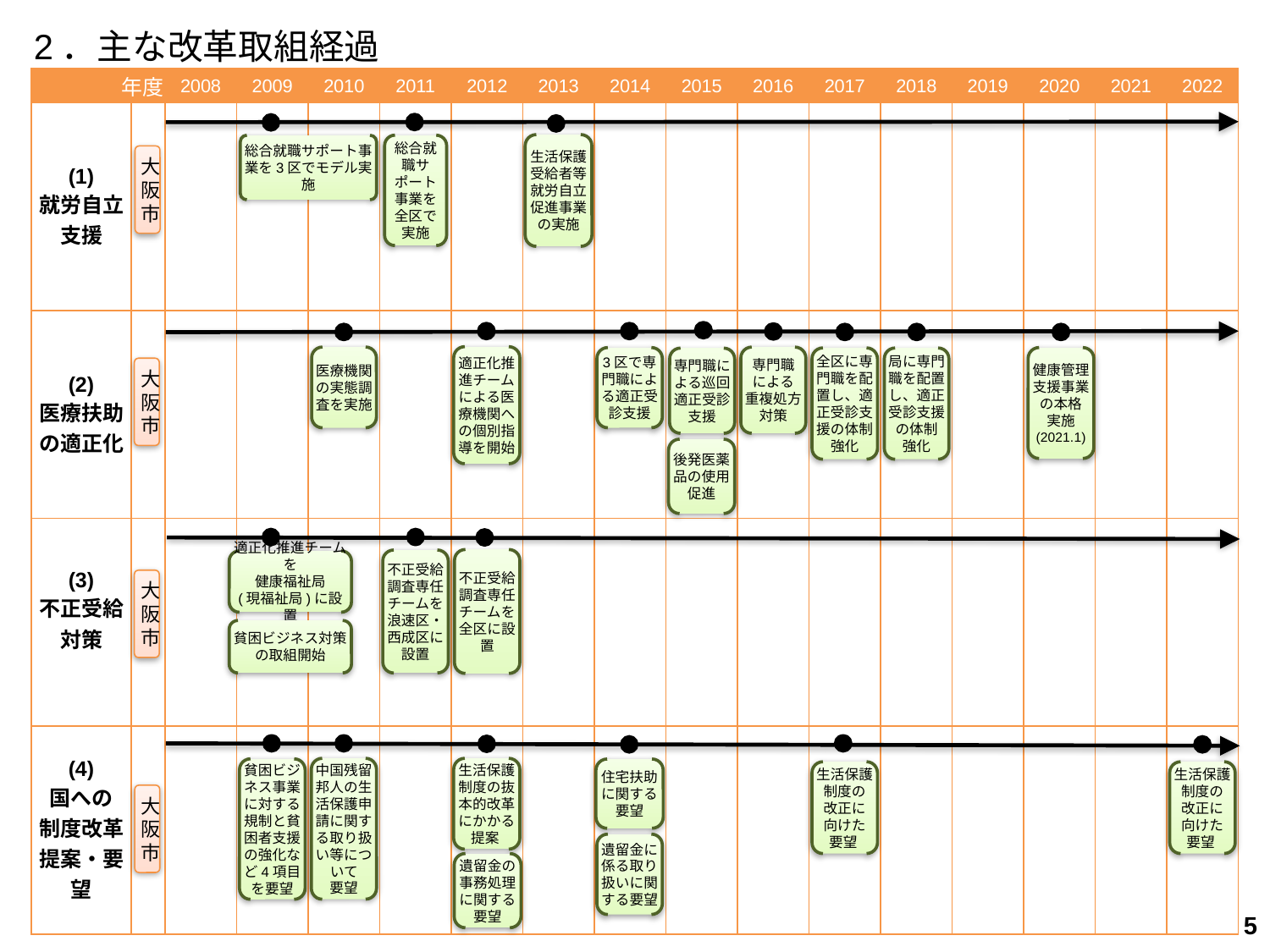

2．主な改革取組経過
| 年度 |  | 2008 | 2009 | 2010 | 2011 | 2012 | 2013 | 2014 | 2015 | 2016 | 2017 | 2018 | 2019 | 2020 | 2021 | 2022 |
| --- | --- | --- | --- | --- | --- | --- | --- | --- | --- | --- | --- | --- | --- | --- | --- | --- |
| (1) 就労自立支援 |  |  |  |  |  |  |  |  |  |  |  |  |  |  |  |  |
| (2) 医療扶助の適正化 |  |  |  |  |  |  |  |  |  |  |  |  |  |  |  |  |
| (3) 不正受給対策 |  |  |  |  |  |  |  |  |  |  |  |  |  |  |  |  |
| (4) 国への 制度改革提案・要望 |  |  |  |  |  |  |  |  |  |  |  |  |  |  |  |  |

生活保護受給者等就労自立促進事業の実施
総合就職サポート事業を全区で実施
総合就職サポート事業を3区でモデル実施
大阪市

適正化推進チームによる医療機関への個別指導を開始
医療機関の実態調査を実施
専門職
による
重複処方対策
3区で専門職による適正受診支援
健康管理支援事業の本格
実施
(2021.1)
全区に専門職を配置し、適正受診支援の体制
強化
局に専門職を配置し、適正受診支援の体制
強化
専門職による巡回適正受診支援
大阪市
後発医薬品の使用促進

不正受給調査専任チームを全区に設置
不正受給調査専任チームを
浪速区・西成区に
設置
適正化推進チームを
健康福祉局
(現福祉局)に設置
大阪市
貧困ビジネス対策
の取組開始

中国残留邦人の生活保護申請に関する取り扱い等について
要望
生活保護制度の抜本的改革
にかかる
提案
貧困ビジネス事業に対する規制と貧困者支援の強化など4項目を要望
住宅扶助に関する要望
生活保護制度の
改正に
向けた
要望
生活保護制度の
改正に
向けた
要望
大阪市
遺留金に係る取り扱いに関する要望
遺留金の事務処理に関する要望
5